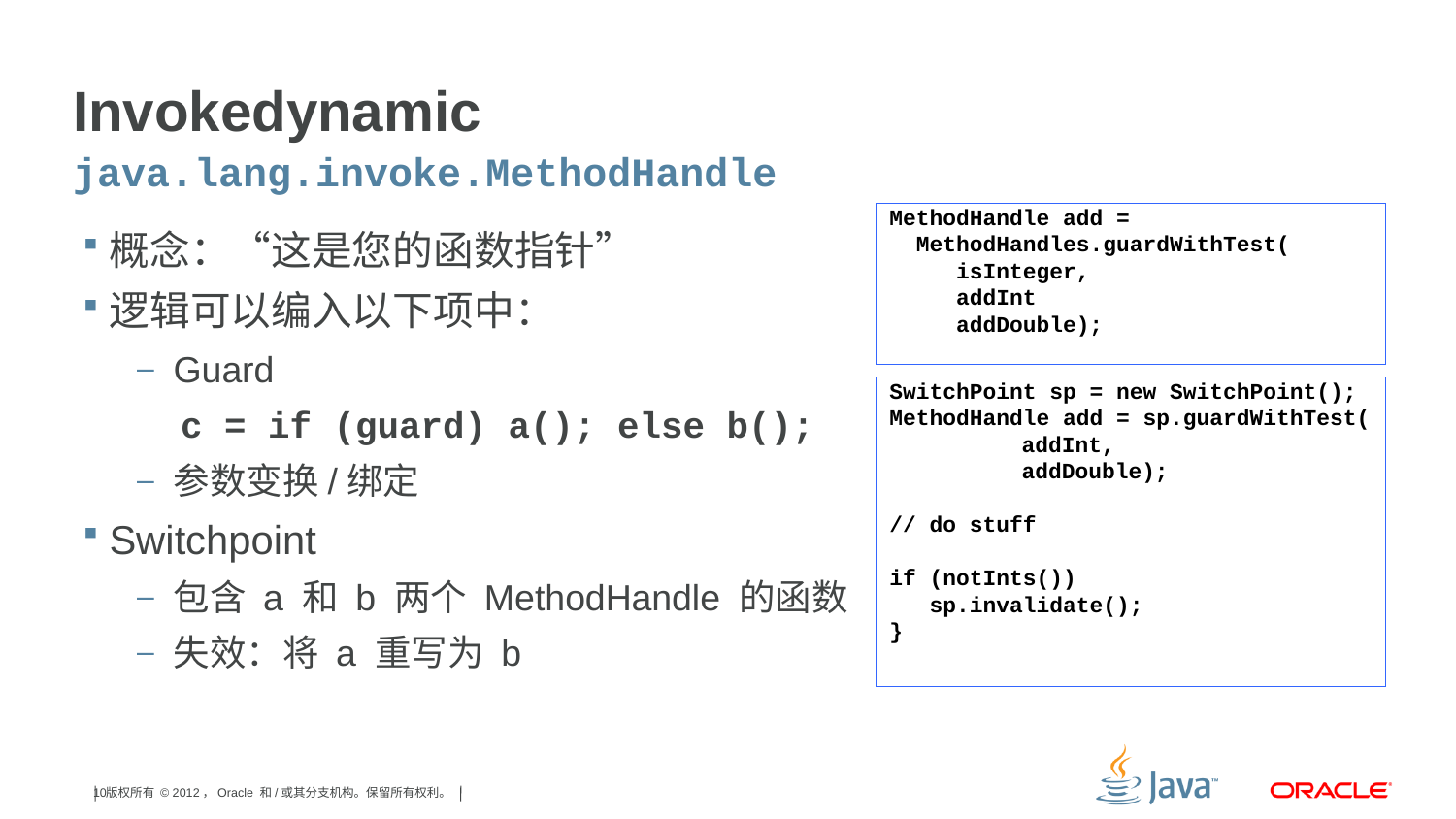

# Invokedynamic
java.lang.invoke.MethodHandle
 MethodHandle add =
   MethodHandles.guardWithTest(
      isInteger,
      addInt
      addDouble);

概念：“这是您的函数指针”
逻辑可以编入以下项中：
Guard
  c = if (guard) a(); else b();
参数变换/绑定
Switchpoint
包含 a 和 b 两个 MethodHandle 的函数
失效：将 a 重写为 b
 SwitchPoint sp = new SwitchPoint();
 MethodHandle add = sp.guardWithTest(
	addInt,
	addDouble);

 // do stuff

 if (notInts())
    sp.invalidate();
 }